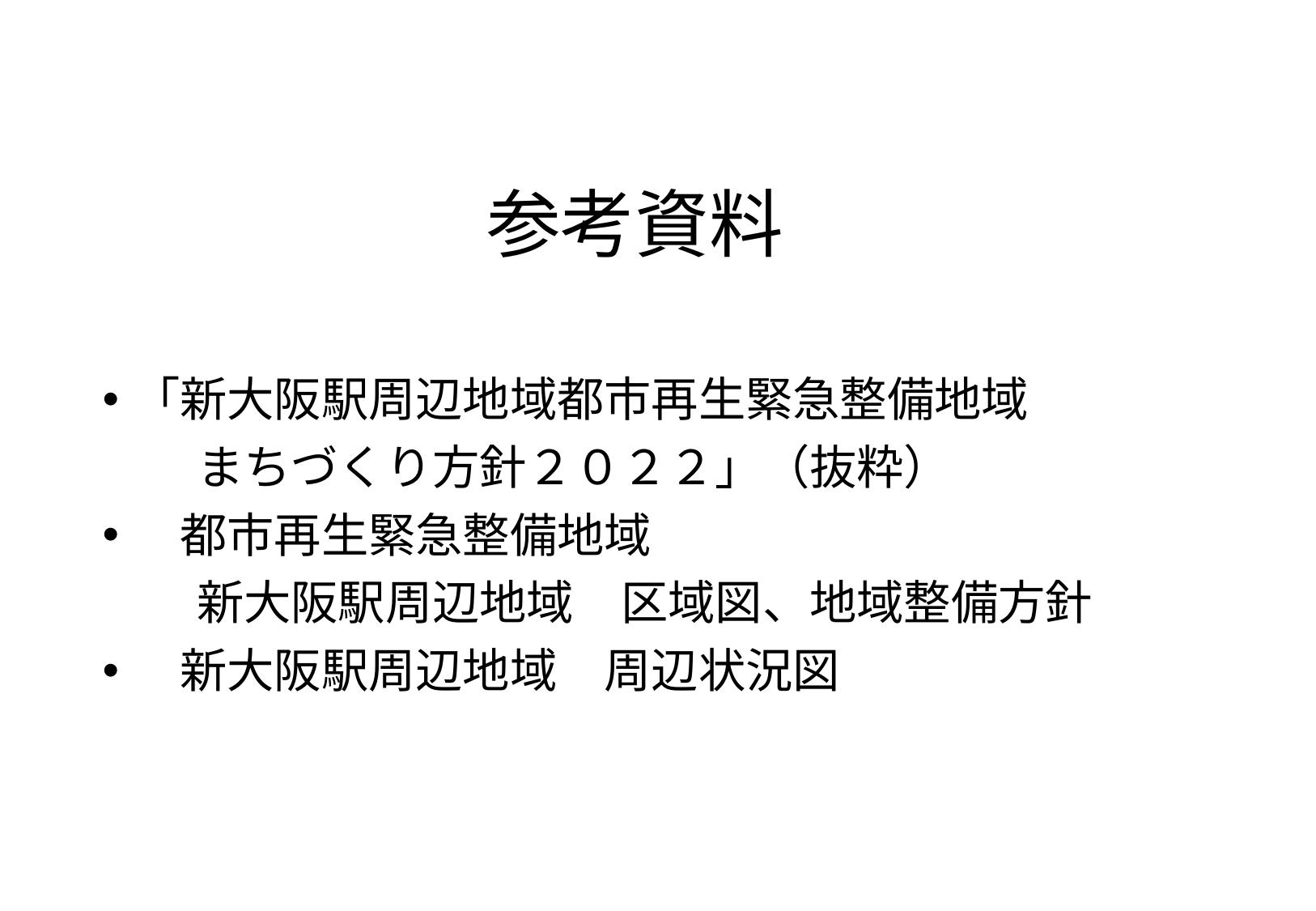

# 参考資料
「新大阪駅周辺地域都市再生緊急整備地域
　　まちづくり方針２０２２」（抜粋）
　都市再生緊急整備地域
　　新大阪駅周辺地域　区域図、地域整備方針
　新大阪駅周辺地域　周辺状況図